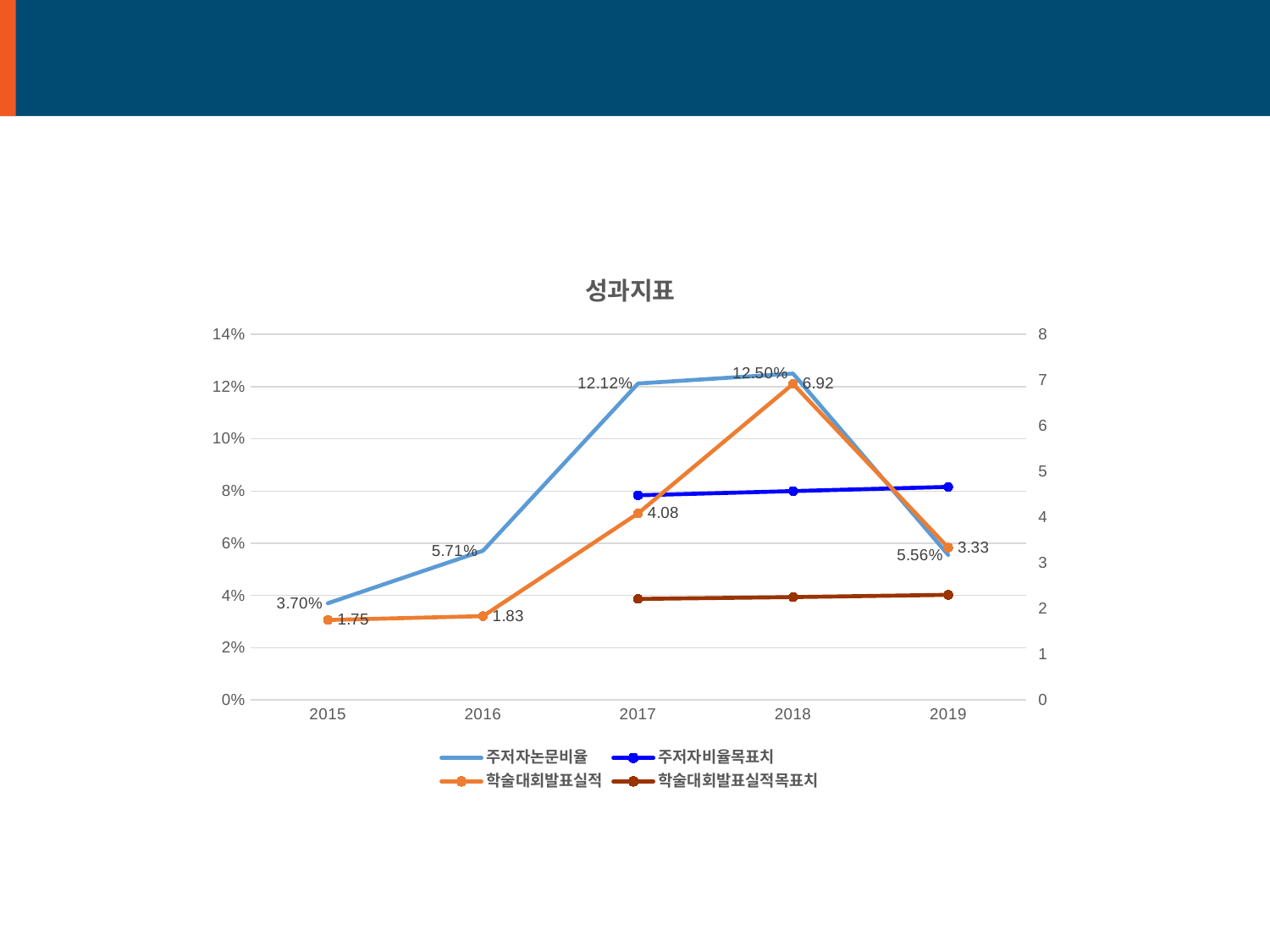

# 성과지표관리

### Chart: 성과지표

| Category |  |  |  |  |
|---|---|---|---|---|
| 2015 | 0.037037037037037035 | None | 1.75 | None |
| 2016 | 0.05714285714285714 | None | 1.8333333333333333 | None |
| 2017 | 0.12121212121212122 | 0.0784 | 4.083333333333333 | 2.21 |
| 2018 | 0.125 | 0.08 | 6.916666666666667 | 2.25 |
| 2019 | 0.05555555555555555 | 0.0816 | 3.3333333333333335 | 2.3 |